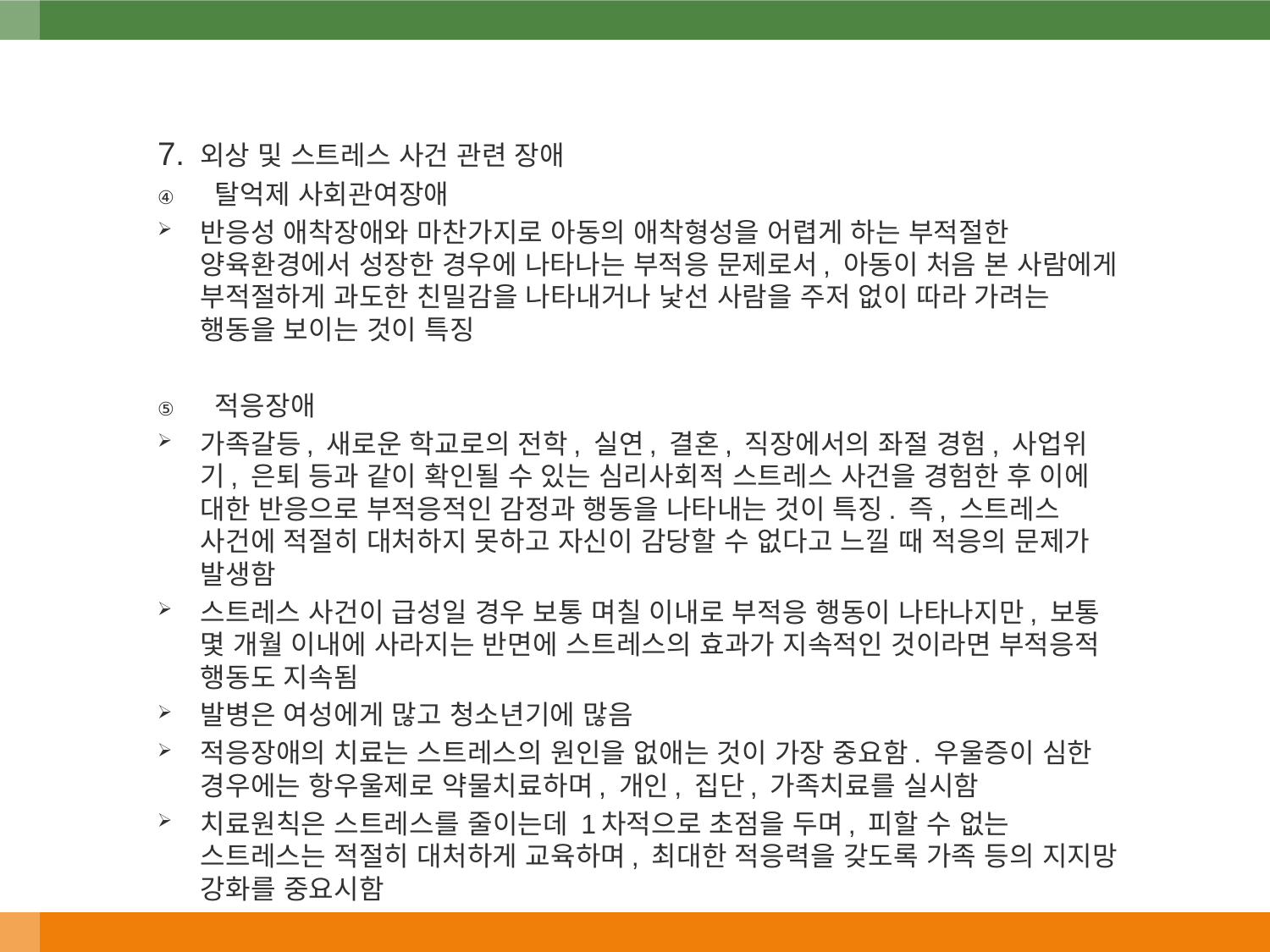

7. 외상 및 스트레스 사건 관련 장애
탈억제 사회관여장애
반응성 애착장애와 마찬가지로 아동의 애착형성을 어렵게 하는 부적절한 양육환경에서 성장한 경우에 나타나는 부적응 문제로서, 아동이 처음 본 사람에게 부적절하게 과도한 친밀감을 나타내거나 낯선 사람을 주저 없이 따라 가려는 행동을 보이는 것이 특징

적응장애
가족갈등, 새로운 학교로의 전학, 실연, 결혼, 직장에서의 좌절 경험, 사업위기, 은퇴 등과 같이 확인될 수 있는 심리사회적 스트레스 사건을 경험한 후 이에 대한 반응으로 부적응적인 감정과 행동을 나타내는 것이 특징. 즉, 스트레스 사건에 적절히 대처하지 못하고 자신이 감당할 수 없다고 느낄 때 적응의 문제가 발생함
스트레스 사건이 급성일 경우 보통 며칠 이내로 부적응 행동이 나타나지만, 보통 몇 개월 이내에 사라지는 반면에 스트레스의 효과가 지속적인 것이라면 부적응적 행동도 지속됨
발병은 여성에게 많고 청소년기에 많음
적응장애의 치료는 스트레스의 원인을 없애는 것이 가장 중요함. 우울증이 심한 경우에는 항우울제로 약물치료하며, 개인, 집단, 가족치료를 실시함
치료원칙은 스트레스를 줄이는데 1차적으로 초점을 두며, 피할 수 없는 스트레스는 적절히 대처하게 교육하며, 최대한 적응력을 갖도록 가족 등의 지지망 강화를 중요시함